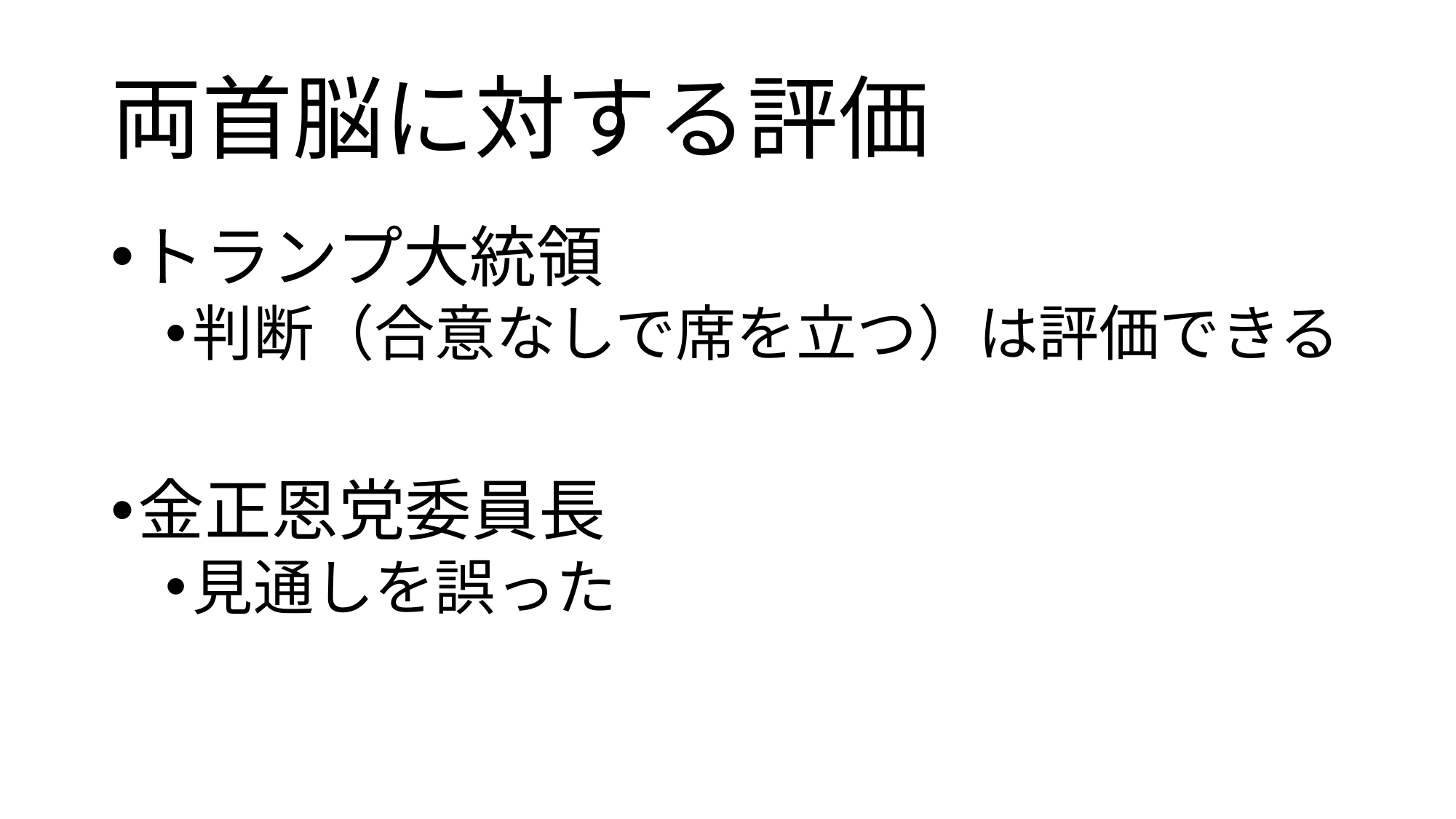

# 両首脳に対する評価
トランプ大統領
判断（合意なしで席を立つ）は評価できる

金正恩党委員長
見通しを誤った